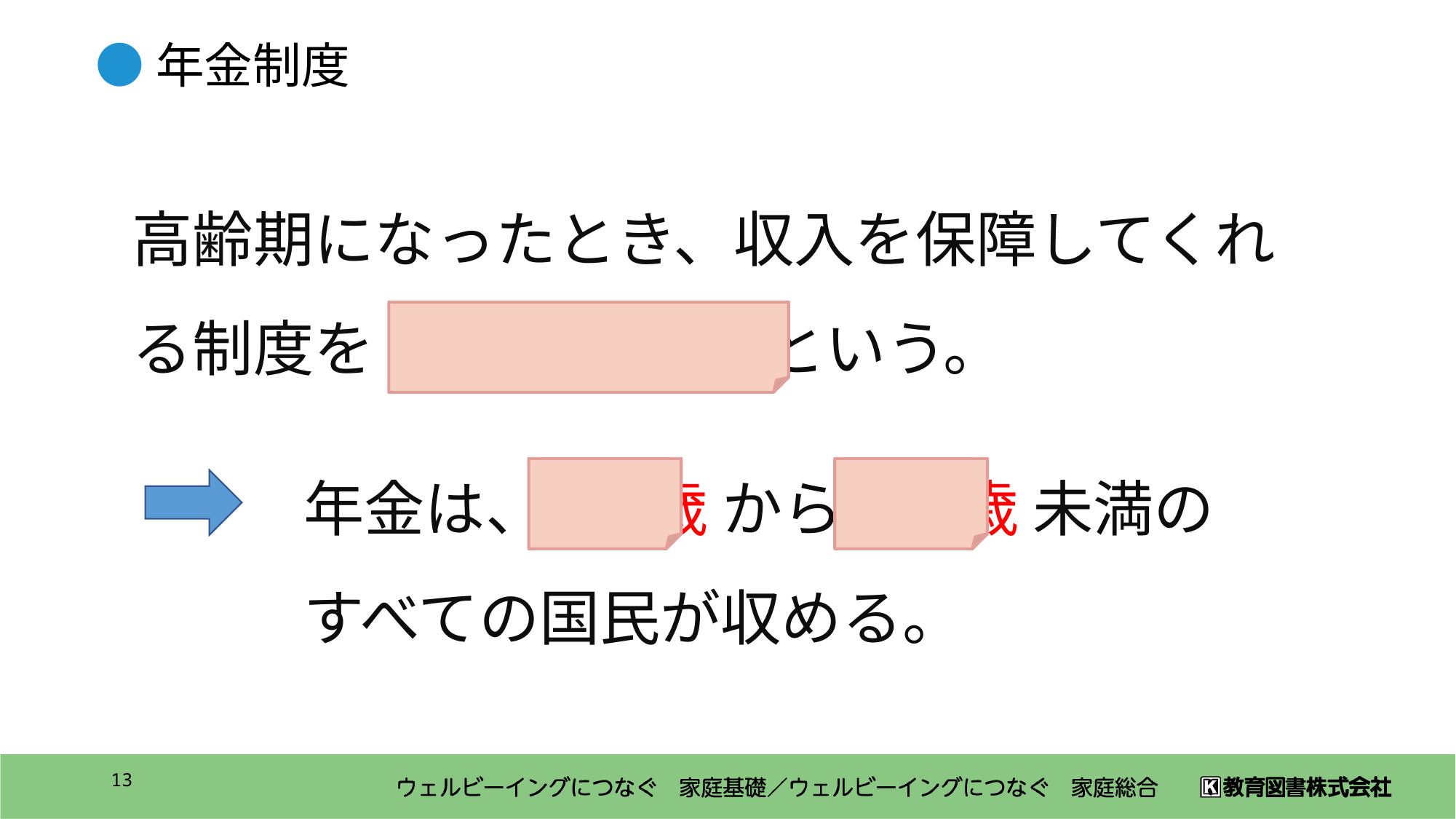

●年金制度
高齢期になったとき、収入を保障してくれる制度を 公的年金制度 という。
年金は、20歳 から 60歳 未満のすべての国民が収める。

13